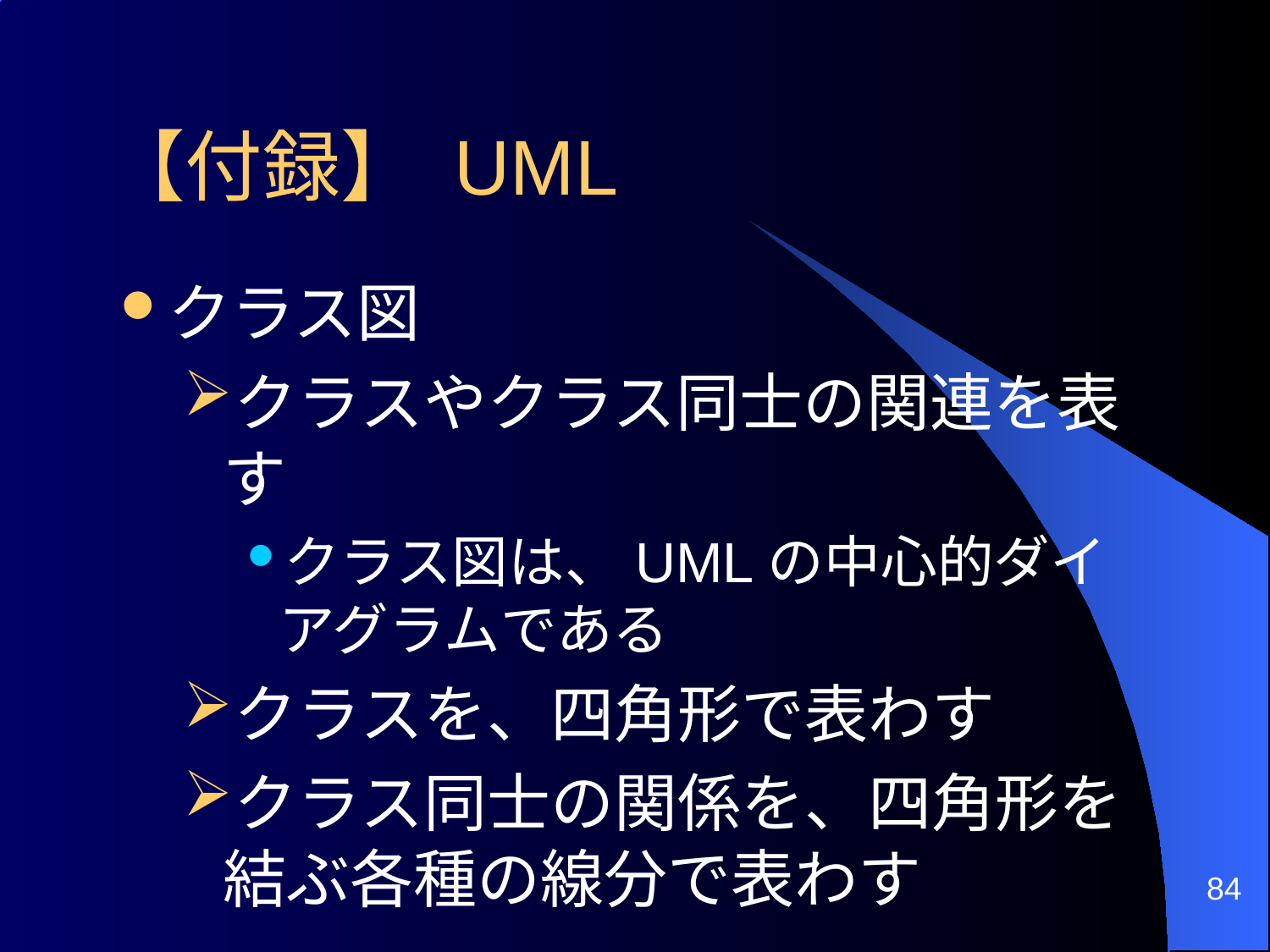

# 【付録】 UML
クラス図
クラスやクラス同士の関連を表す
クラス図は、UMLの中心的ダイアグラムである
クラスを、四角形で表わす
クラス同士の関係を、四角形を結ぶ各種の線分で表わす
84